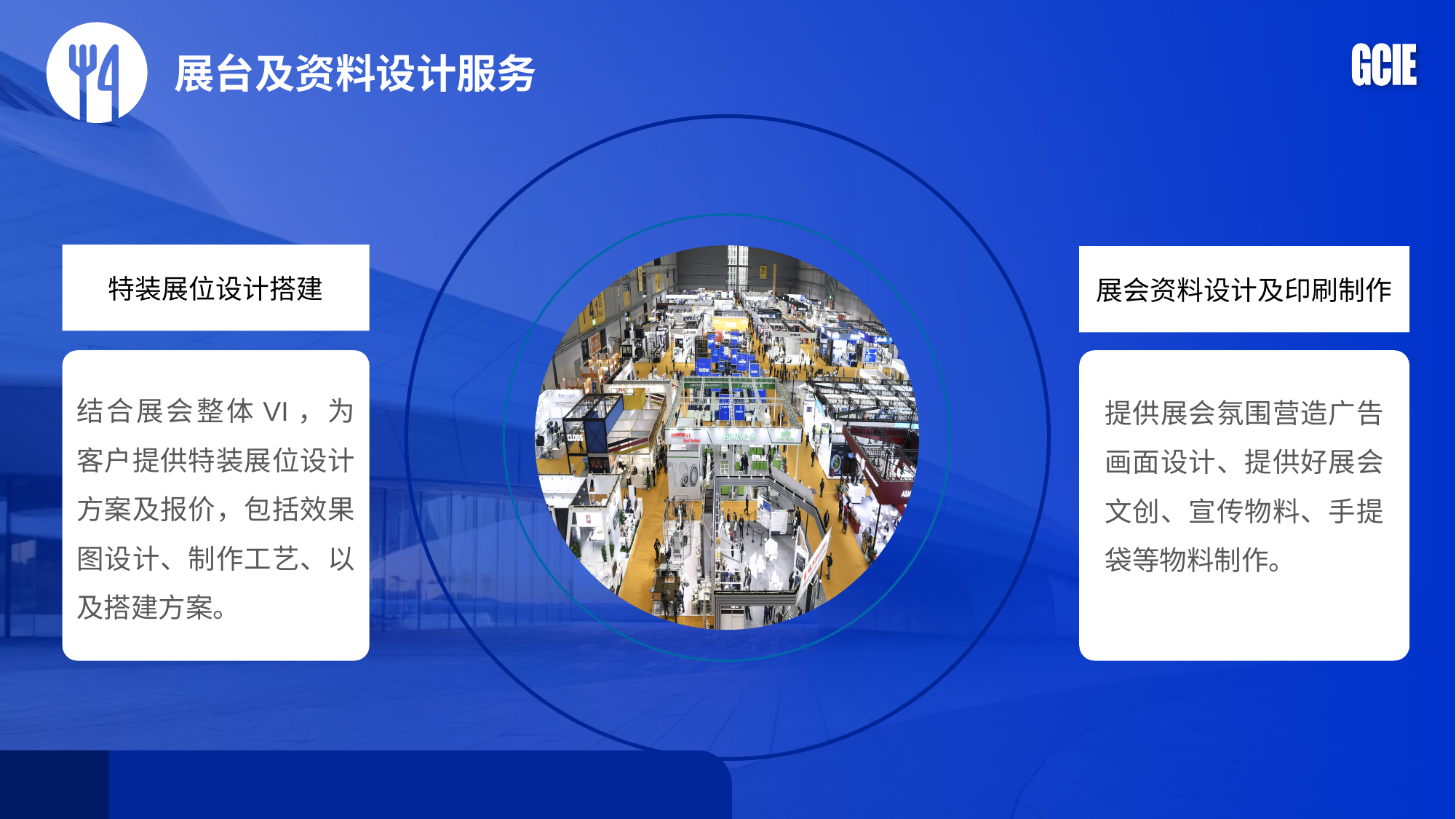

展台及资料设计服务

特装展位设计搭建
展会资料设计及印刷制作

结合展会整体VI，为客户提供特装展位设计方案及报价，包括效果图设计、制作工艺、以及搭建方案。
提供展会氛围营造广告画面设计、提供好展会文创、宣传物料、手提袋等物料制作。